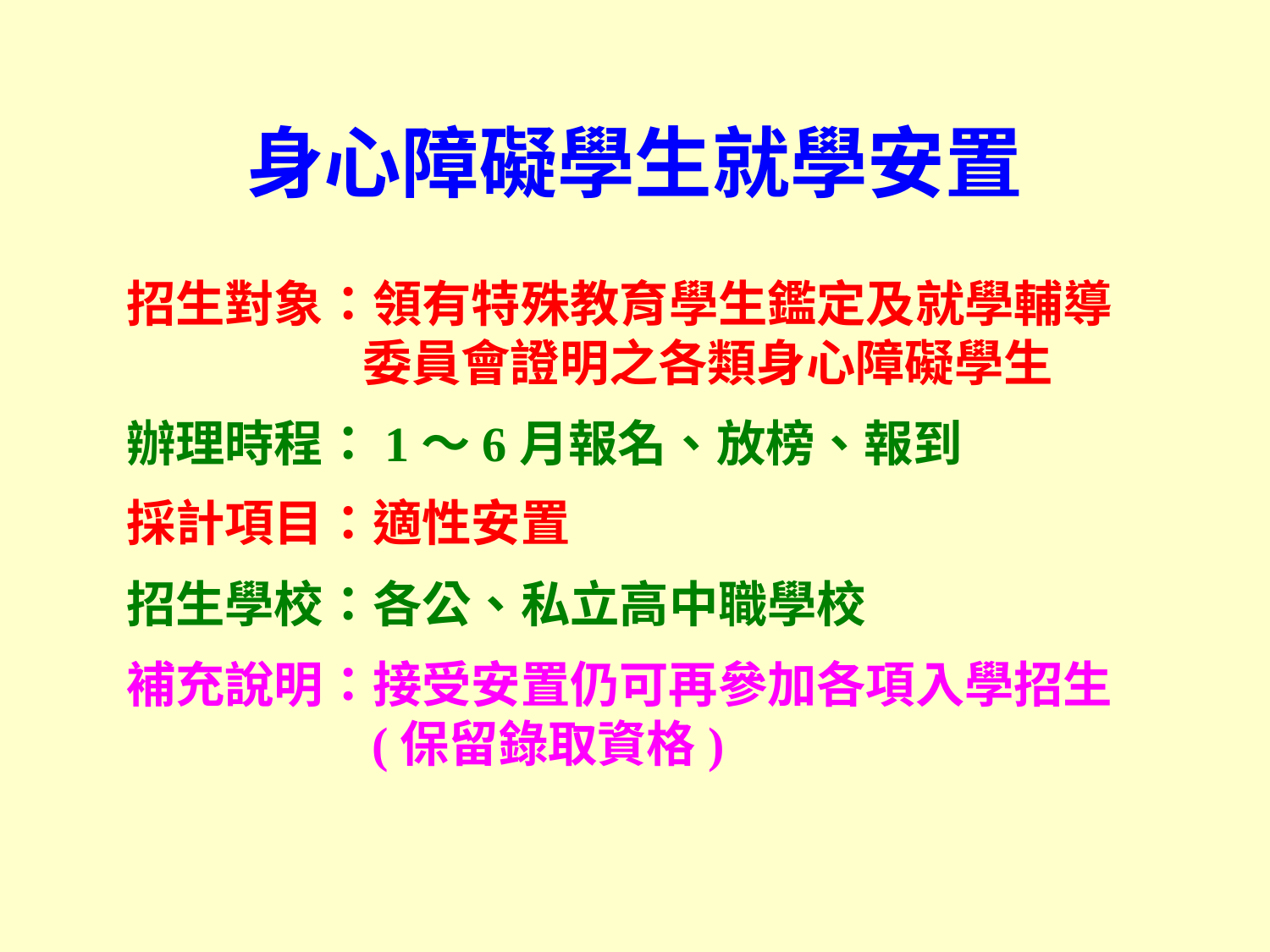

身心障礙學生就學安置
招生對象：領有特殊教育學生鑑定及就學輔導
                    委員會證明之各類身心障礙學生
辦理時程：1～6月報名、放榜、報到
採計項目：適性安置
招生學校：各公、私立高中職學校
補充說明：接受安置仍可再參加各項入學招生
                    (保留錄取資格)